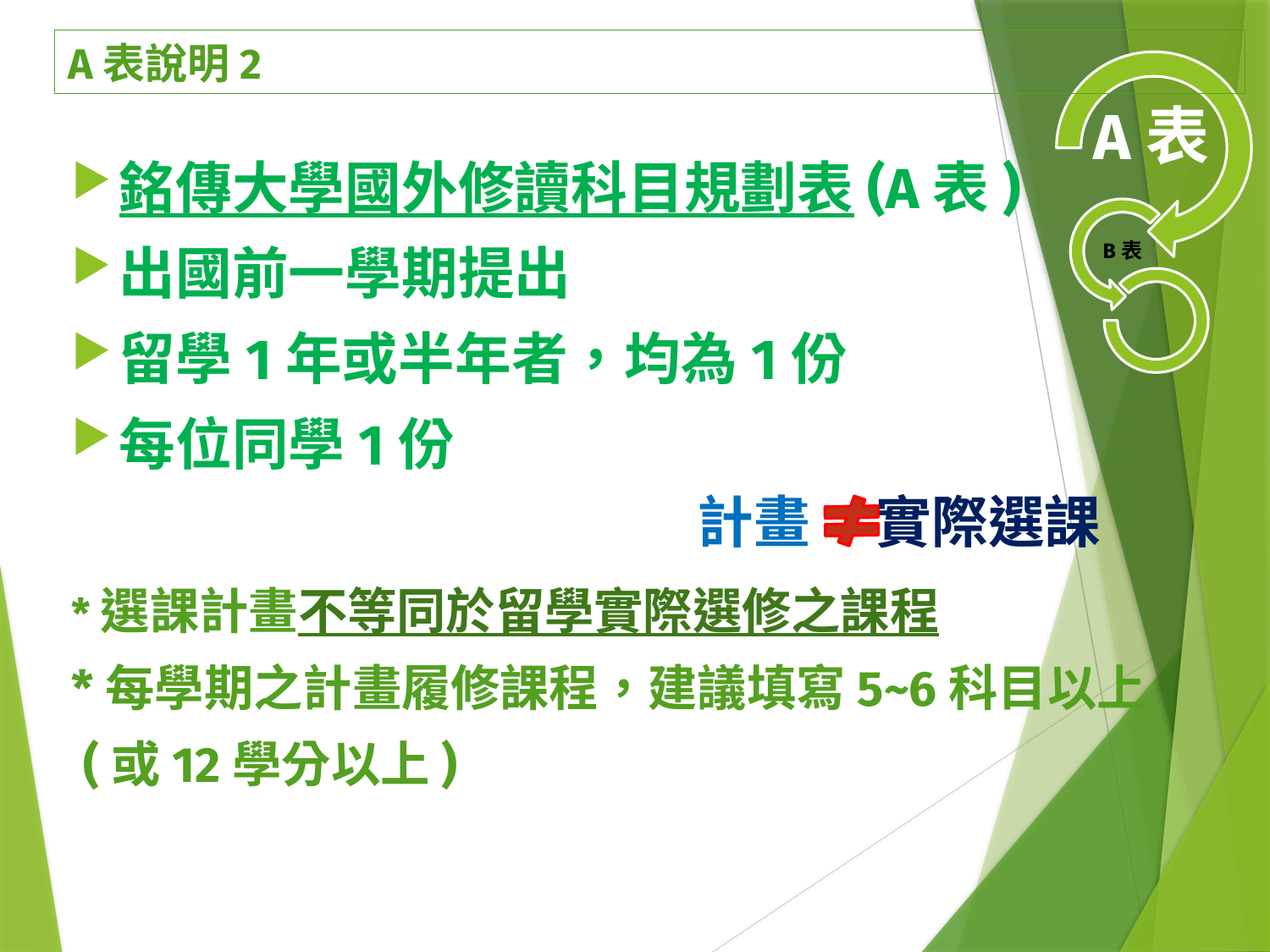

A表
B表

# A表說明2
銘傳大學國外修讀科目規劃表(A表)
出國前一學期提出
留學1年或半年者，均為1份
每位同學1份

*選課計畫不等同於留學實際選修之課程
*每學期之計畫履修課程，建議填寫5~6科目以上
 (或12學分以上)
計畫     實際選課